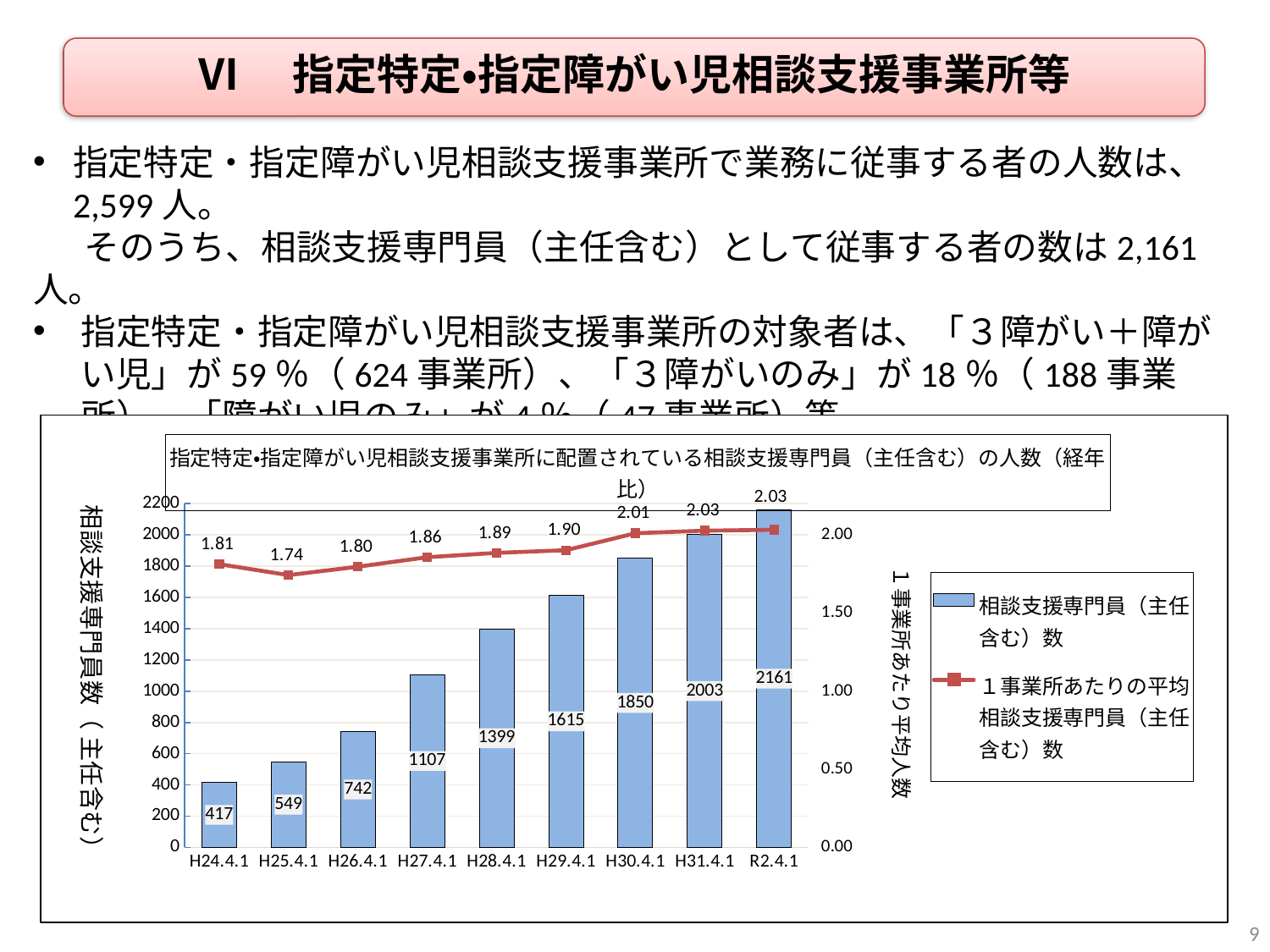

Ⅵ　指定特定・指定障がい児相談支援事業所等

指定特定・指定障がい児相談支援事業所で業務に従事する者の人数は、 2,599人。
　  そのうち、相談支援専門員（主任含む）として従事する者の数は2,161人。
指定特定・指定障がい児相談支援事業所の対象者は、「３障がい＋障がい児」が59％（624事業所）、「３障がいのみ」が18％（188事業所）、「障がい児のみ」が4％（47事業所）等。

### Chart: 指定特定・指定障がい児相談支援事業所に配置されている相談支援専門員（主任含む）の人数（経年比）

| Category | 相談支援専門員（主任含む）数 | １事業所あたりの平均相談支援専門員（主任含む）数 |
|---|---|---|
| H24.4.1 | 417.0 | 1.8130434782608695 |
| H25.4.1 | 549.0 | 1.7428571428571429 |
| H26.4.1 | 742.0 | 1.7966101694915255 |
| H27.4.1 | 1107.0 | 1.8573825503355705 |
| H28.4.1 | 1399.0 | 1.88544474393531 |
| H29.4.1 | 1615.0 | 1.9022379269729093 |
| H30.4.1 | 1850.0 | 2.010869565217391 |
| H31.4.1 | 2003.0 | 2.027327935222672 |
| R2.4.1 | 2161.0 | 2.0329256820319848 |
9